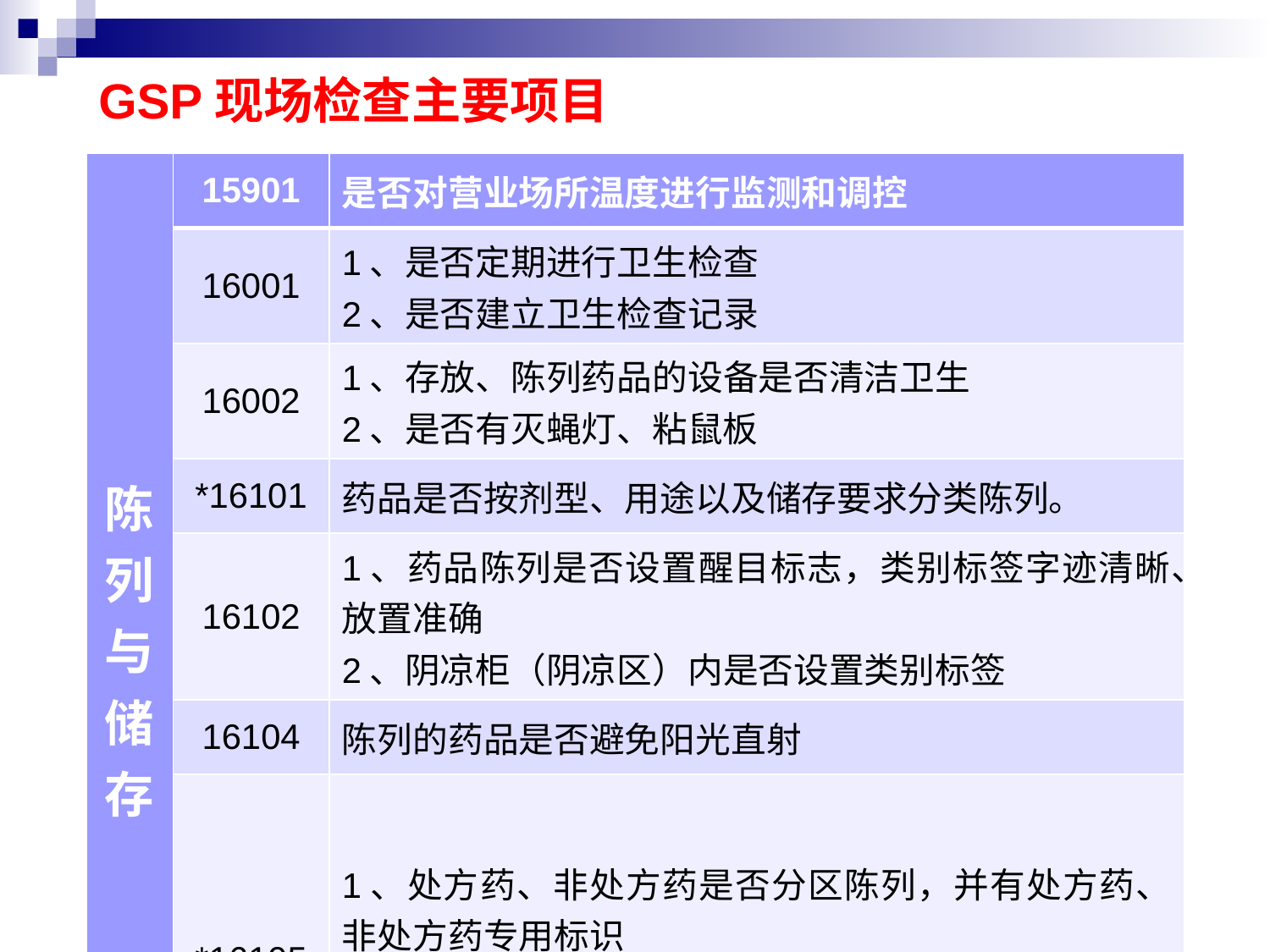

# GSP现场检查主要项目
| 陈列与储存 | 15901 | 是否对营业场所温度进行监测和调控 |
| --- | --- | --- |
|  | 16001 | 1、是否定期进行卫生检查 2、是否建立卫生检查记录 |
|  | 16002 | 1、存放、陈列药品的设备是否清洁卫生 2、是否有灭蝇灯、粘鼠板 |
|  | \*16101 | 药品是否按剂型、用途以及储存要求分类陈列。 |
|  | 16102 | 1、药品陈列是否设置醒目标志，类别标签字迹清晰、放置准确 2、阴凉柜（阴凉区）内是否设置类别标签 |
|  | 16104 | 陈列的药品是否避免阳光直射 |
|  | \*16105 | 1、处方药、非处方药是否分区陈列，并有处方药、非处方药专用标识 2、阴凉柜（阴凉区）内是否设置处方药、非处方药、内服药、外用药专用标识 |